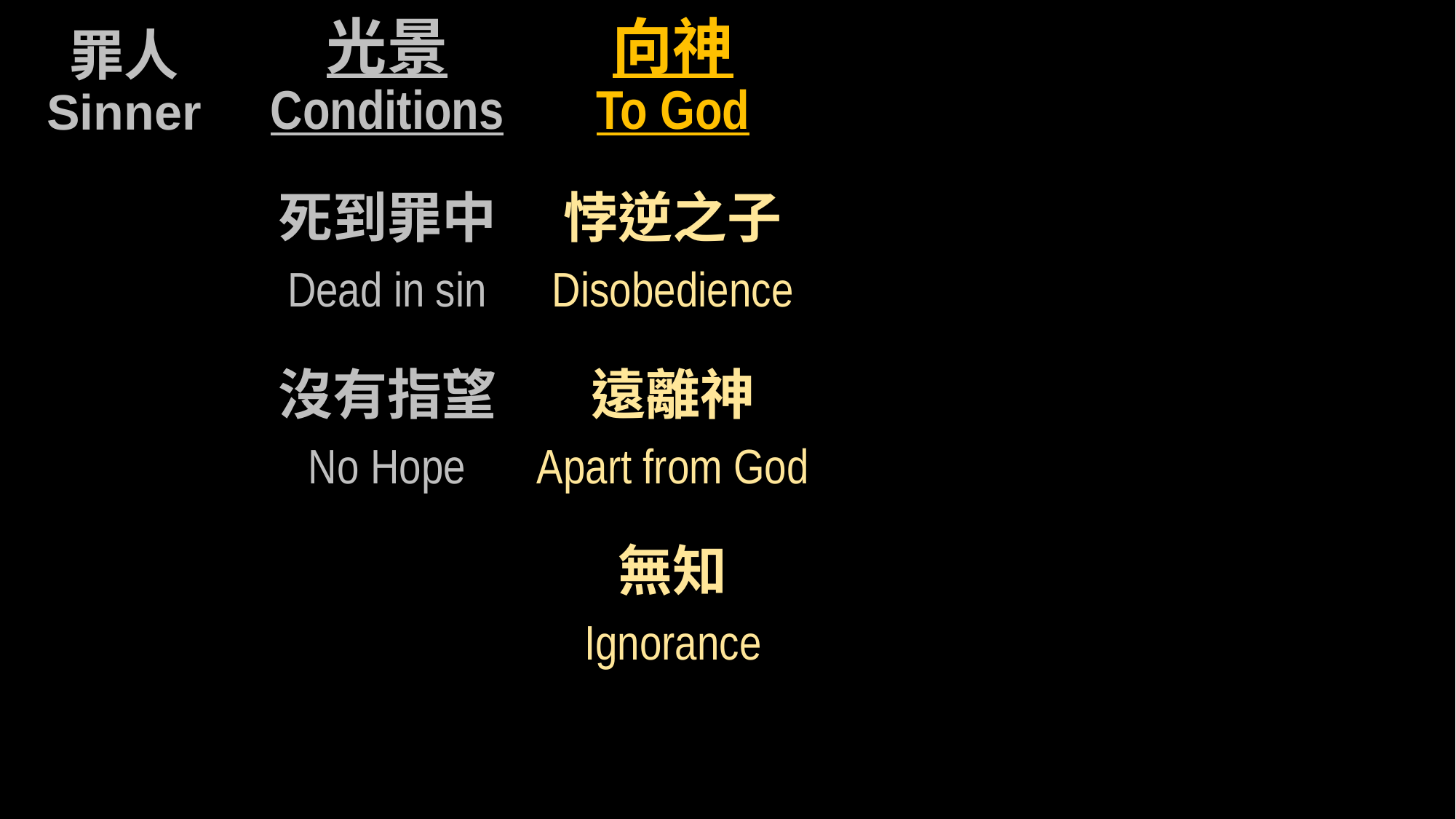

向神
To God

悖逆之子
Disobedience

遠離神
Apart from God

無知
Ignorance

光景
Conditions

死到罪中
Dead in sin

沒有指望
No Hope

罪人
Sinner